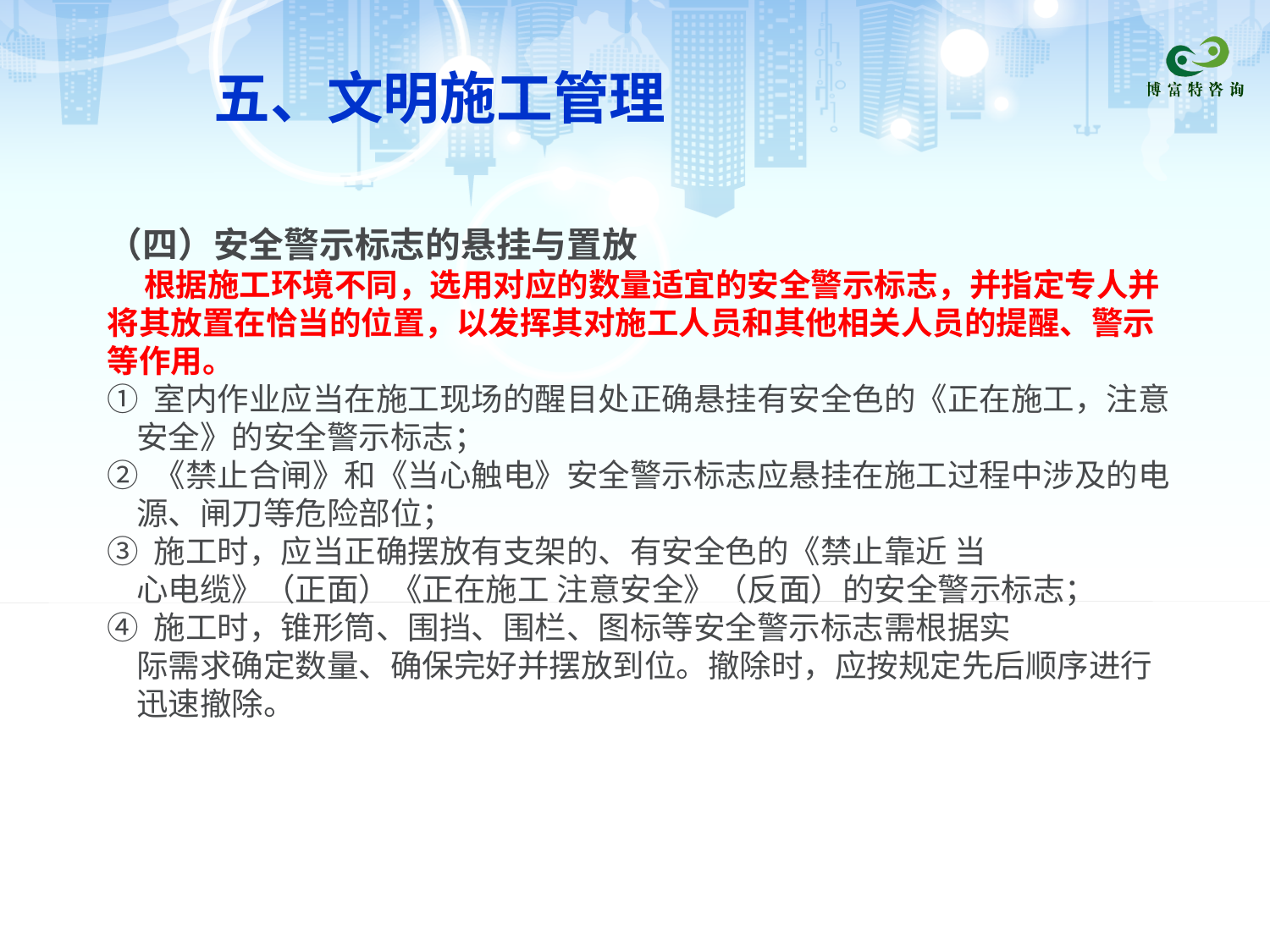

五、文明施工管理
（四）安全警示标志的悬挂与置放
    根据施工环境不同，选用对应的数量适宜的安全警示标志，并指定专人并将其放置在恰当的位置，以发挥其对施工人员和其他相关人员的提醒、警示等作用。
① 室内作业应当在施工现场的醒目处正确悬挂有安全色的《正在施工，注意
   安全》的安全警示标志；
② 《禁止合闸》和《当心触电》安全警示标志应悬挂在施工过程中涉及的电
   源、闸刀等危险部位；
③ 施工时，应当正确摆放有支架的、有安全色的《禁止靠近 当
   心电缆》（正面）《正在施工 注意安全》（反面）的安全警示标志；
④ 施工时，锥形筒、围挡、围栏、图标等安全警示标志需根据实
   际需求确定数量、确保完好并摆放到位。撤除时，应按规定先后顺序进行
   迅速撤除。